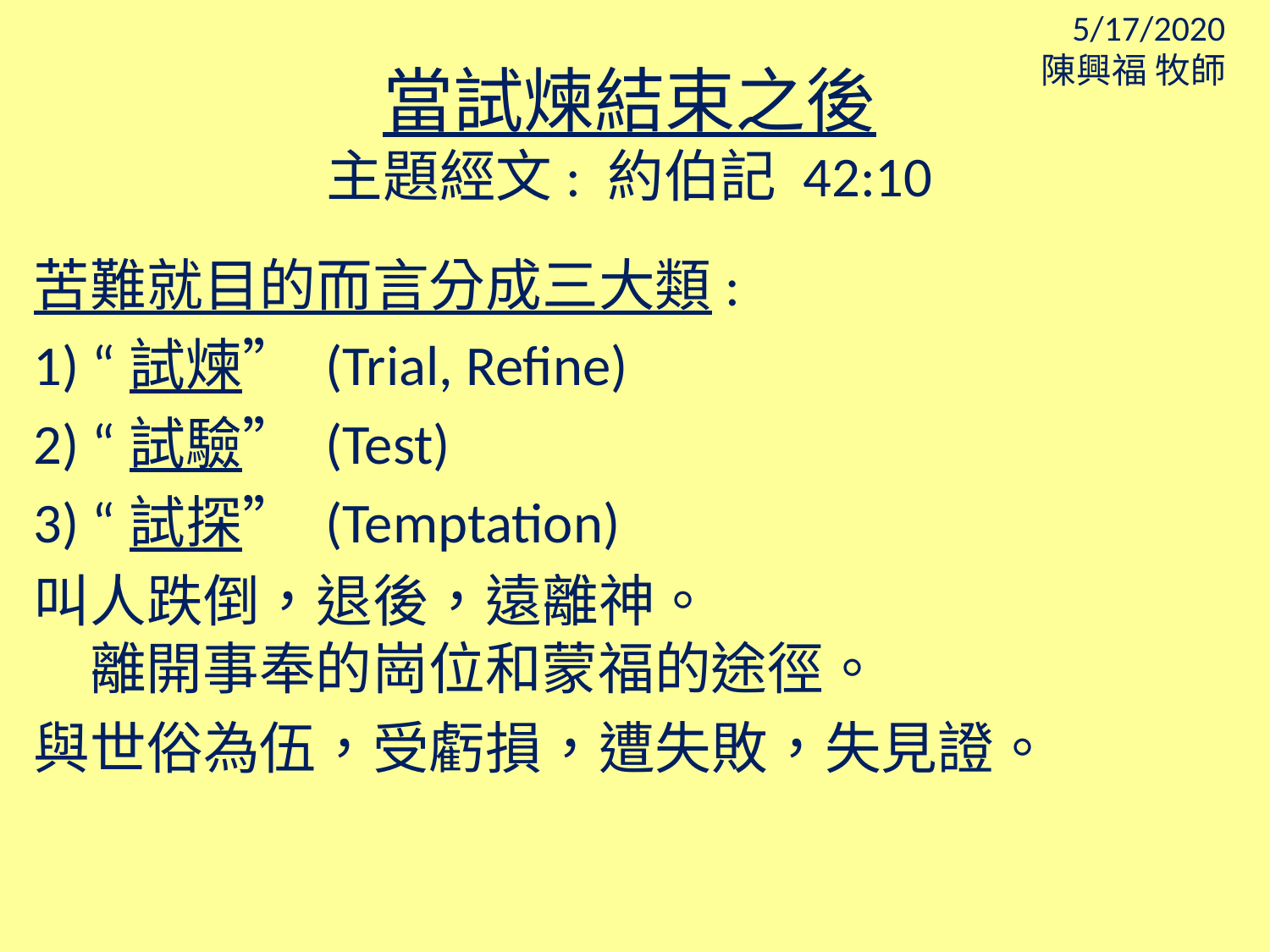

5/17/2020
陳興福 牧師
當試煉結束之後
主題經文: 約伯記 42:10
苦難就目的而言分成三大類:
1) “試煉” (Trial, Refine)
2) “試驗” (Test)
3) “試探” (Temptation)
叫人跌倒，退後，遠離神。					離開事奉的崗位和蒙福的途徑。
與世俗為伍，受虧損，遭失敗，失見證。